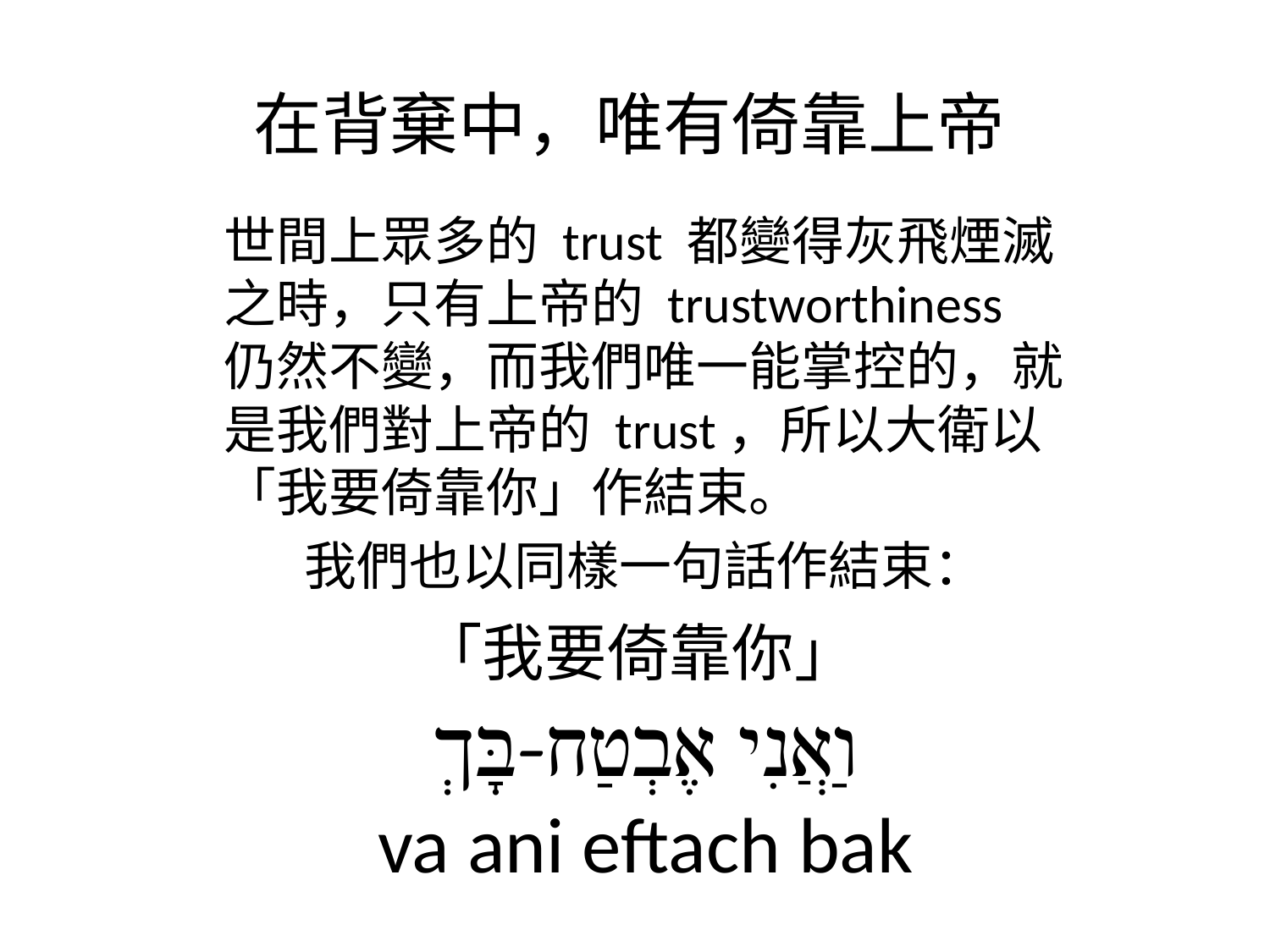

# 在背棄中，唯有倚靠上帝
世間上眾多的 trust 都變得灰飛煙滅之時，只有上帝的 trustworthiness 仍然不變，而我們唯一能掌控的，就是我們對上帝的 trust，所以大衛以「我要倚靠你」作結束。
我們也以同樣一句話作結束：
「我要倚靠你」
וַאֲנִי אֶבְטַח-בָּךְ
va ani eftach bak